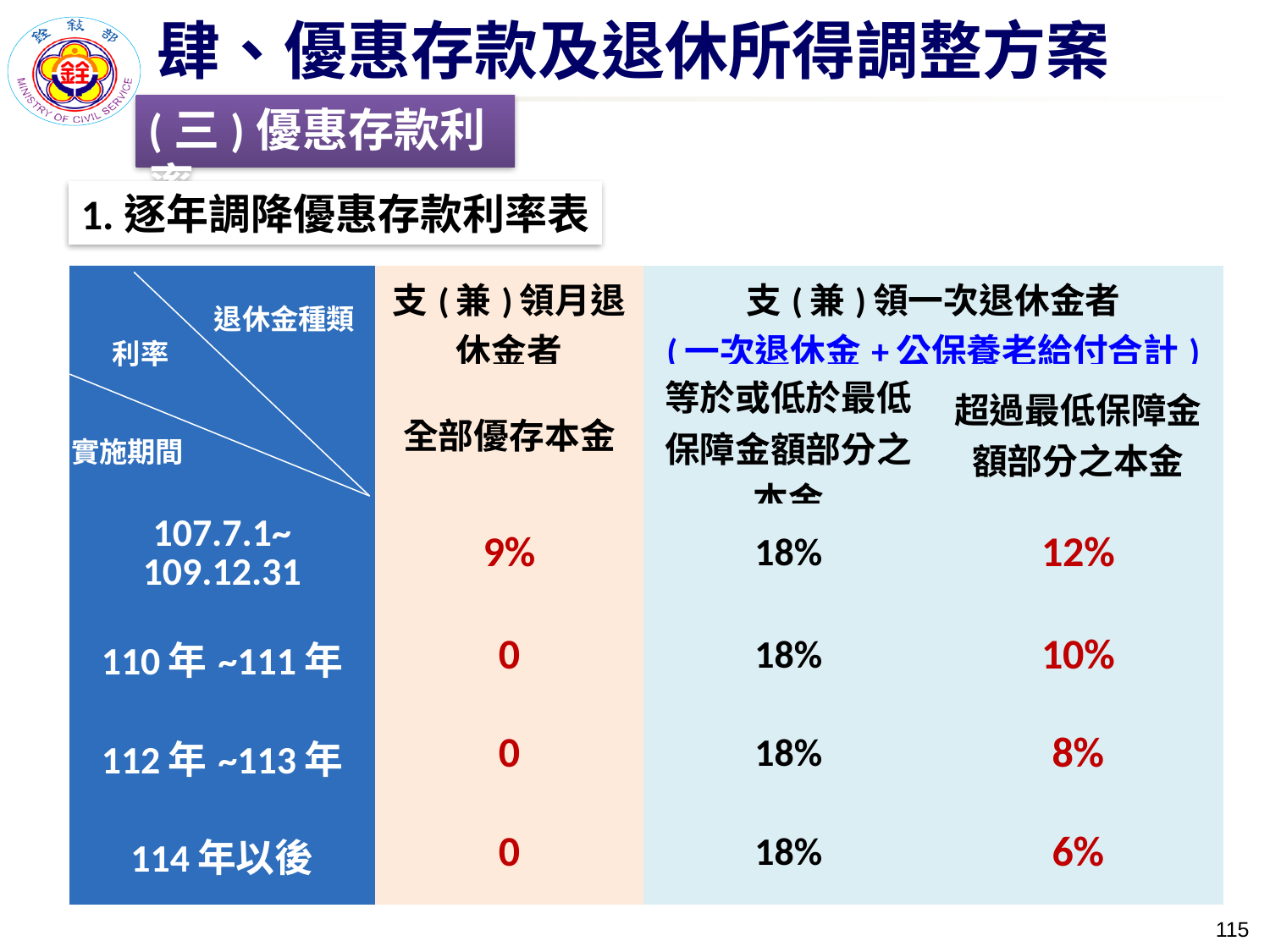

肆、優惠存款及退休所得調整方案
(三)優惠存款利率

1.逐年調降優惠存款利率表
|  | 支(兼)領月退休金者 | 支(兼)領一次退休金者 (一次退休金+公保養老給付合計) |  |
| --- | --- | --- | --- |
|  | 全部優存本金 | 等於或低於最低保障金額部分之本金 | 超過最低保障金額部分之本金 |
| 107.7.1~ 109.12.31 | 9% | 18% | 12% |
| 110年~111年 | 0 | 18% | 10% |
| 112年~113年 | 0 | 18% | 8% |
| 114年以後 | 0 | 18% | 6% |
退休金種類
利率
實施期間
115